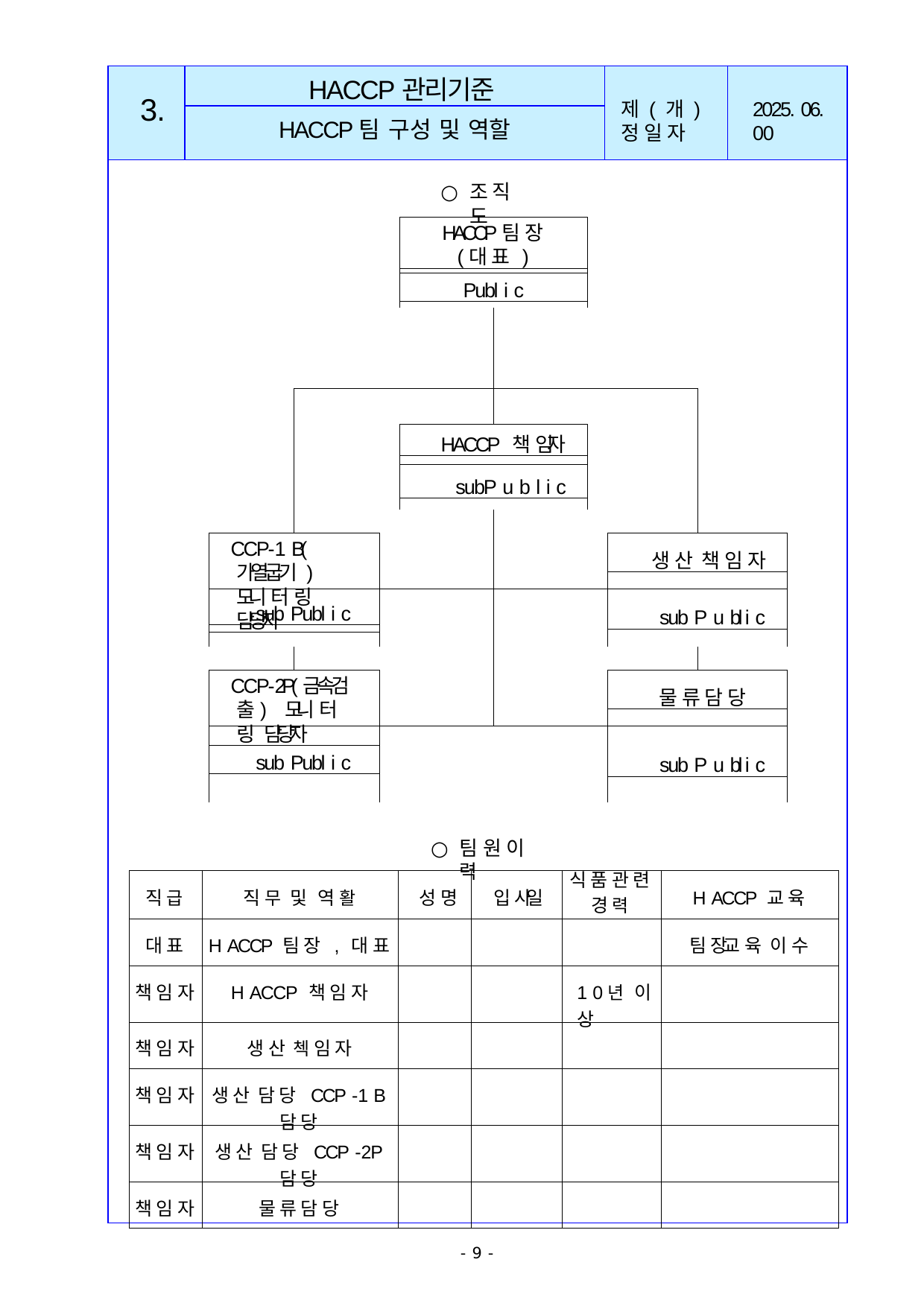

|  |  |  |  |
| --- | --- | --- | --- |
|  |  |  |  |
|  |  |  |  |
HACCP관리기준
3.
제 ( 개 ) 정 일 자
2025. 06. 00
HACCP팀 구성 및 역할

조 직 도
HACCP팀 장
(대 표 )

Publ i c

HACCP 책 임자

subP u b l i c

CCP-1 B(가열굽기 ) 모니 터 링 담당자
생 산 책 임 자
sub Publ i c
sub P u bl i c

CCP-2P(금속검 출) 모니 터 링 담당자
물 류 담 당

sub Publ i c

sub P u bl i c
팀 원 이 력
| 직 급 | 직 무 및 역 활 | 성 명 | 입 사일 | 식 품 관 련 경 력 | H ACCP 교 육 |
| --- | --- | --- | --- | --- | --- |
| 대 표 | H ACCP 팀 장 , 대 표 |  |  |  | 팀 장교 육 이 수 |
| 책 임 자 | H ACCP 책 임 자 |  |  | 1 0년 이 상 |  |
| 책 임 자 | 생 산 첵 임 자 |  |  |  |  |
| 책 임 자 | 생 산 담 당 CCP -1 B 담 당 |  |  |  |  |
| 책 임 자 | 생 산 담 당 CCP -2P 담 당 |  |  |  |  |
| 책 임 자 | 물 류 담 당 |  |  |  |  |
- 9 -